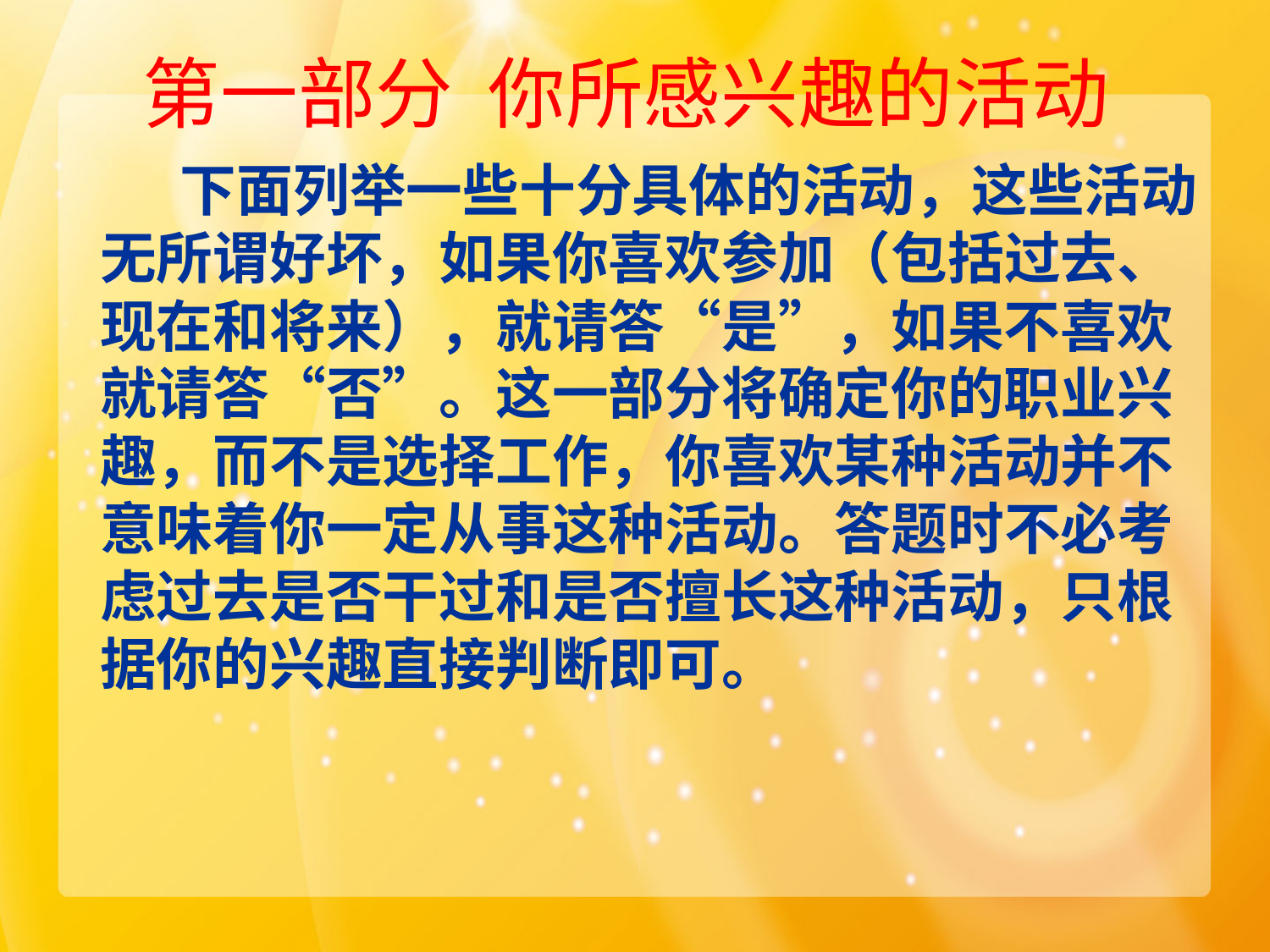

# 第一部分  你所感兴趣的活动
         下面列举一些十分具体的活动，这些活动无所谓好坏，如果你喜欢参加（包括过去、现在和将来），就请答“是”，如果不喜欢就请答“否”。这一部分将确定你的职业兴趣，而不是选择工作，你喜欢某种活动并不意味着你一定从事这种活动。答题时不必考虑过去是否干过和是否擅长这种活动，只根据你的兴趣直接判断即可。